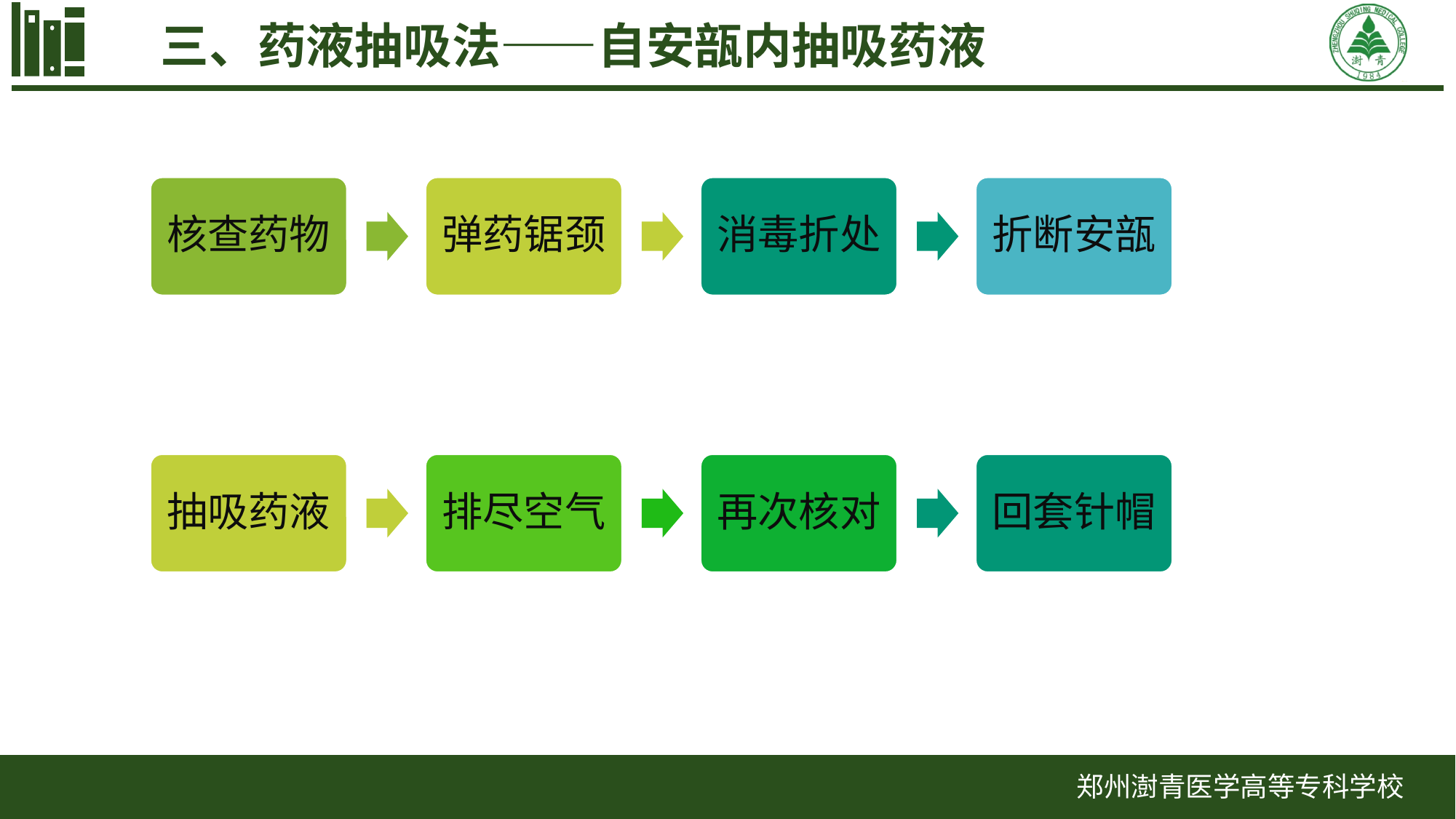

三、药液抽吸法——自安瓿内抽吸药液
核查药物

弹药锯颈

消毒折处

折断安瓿
抽吸药液

排尽空气

再次核对

回套针帽
郑州澍青医学高等专科学校